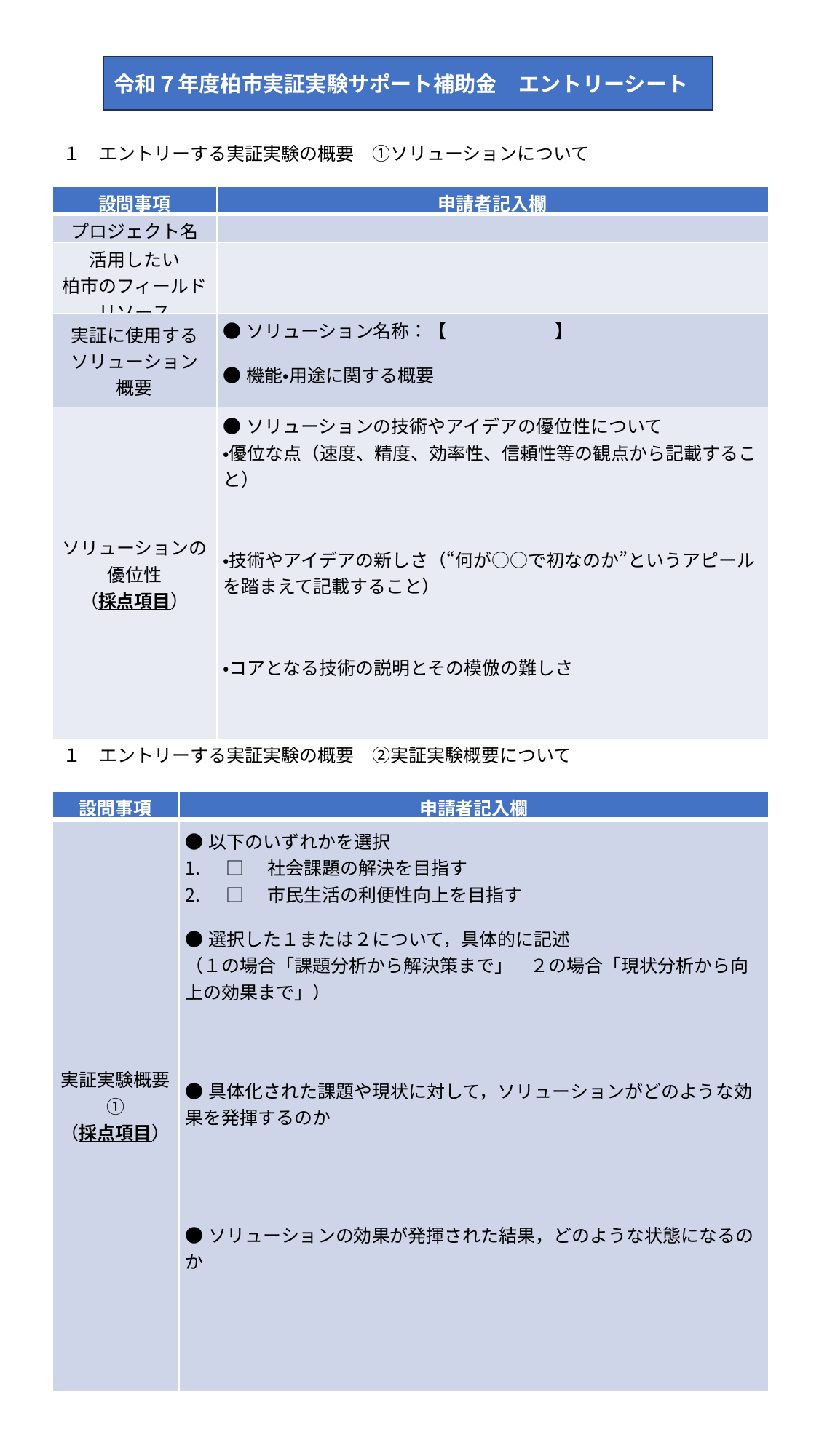

令和７年度柏市実証実験サポート補助金　エントリーシート
１　エントリーする実証実験の概要　①ソリューションについて
| 設問事項 | 申請者記入欄 |
| --- | --- |
| プロジェクト名 |  |
| 活用したい 柏市のフィールドリソース |  |
| 実証に使用する ソリューション 概要 | ●ソリューション名称：【　　　　　　】 ●機能・用途に関する概要 |
| ソリューションの 優位性 （採点項目） | ●ソリューションの技術やアイデアの優位性について ・優位な点（速度、精度、効率性、信頼性等の観点から記載すること） ・技術やアイデアの新しさ（“何が○○で初なのか”というアピールを踏まえて記載すること） ・コアとなる技術の説明とその模倣の難しさ |
１　エントリーする実証実験の概要　②実証実験概要について
| 設問事項 | 申請者記入欄 |
| --- | --- |
| 実証実験概要① （採点項目） | ●以下のいずれかを選択 □　社会課題の解決を目指す □　市民生活の利便性向上を目指す ●選択した１または２について，具体的に記述 （１の場合「課題分析から解決策まで」　２の場合「現状分析から向上の効果まで」） ●具体化された課題や現状に対して，ソリューションがどのような効果を発揮するのか ●ソリューションの効果が発揮された結果，どのような状態になるのか |